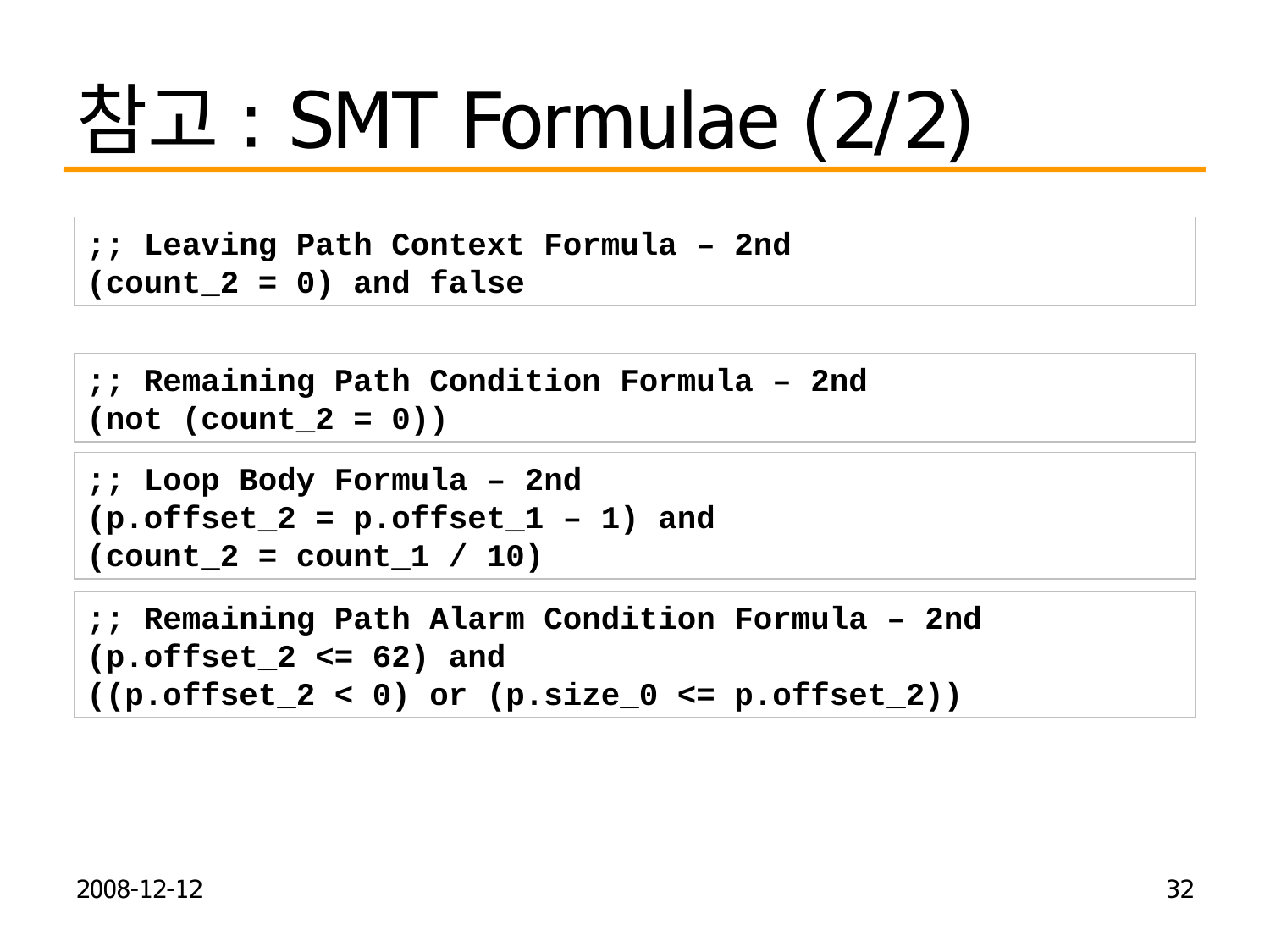

# 참고: SMT Formulae (2/2)
;; Leaving Path Context Formula – 2nd
(count_2 = 0) and false
;; Remaining Path Condition Formula – 2nd
(not (count_2 = 0))
;; Loop Body Formula – 2nd
(p.offset_2 = p.offset_1 – 1) and
(count_2 = count_1 / 10)
;; Remaining Path Alarm Condition Formula – 2nd
(p.offset_2 <= 62) and
((p.offset_2 < 0) or (p.size_0 <= p.offset_2))
2008-12-12
32